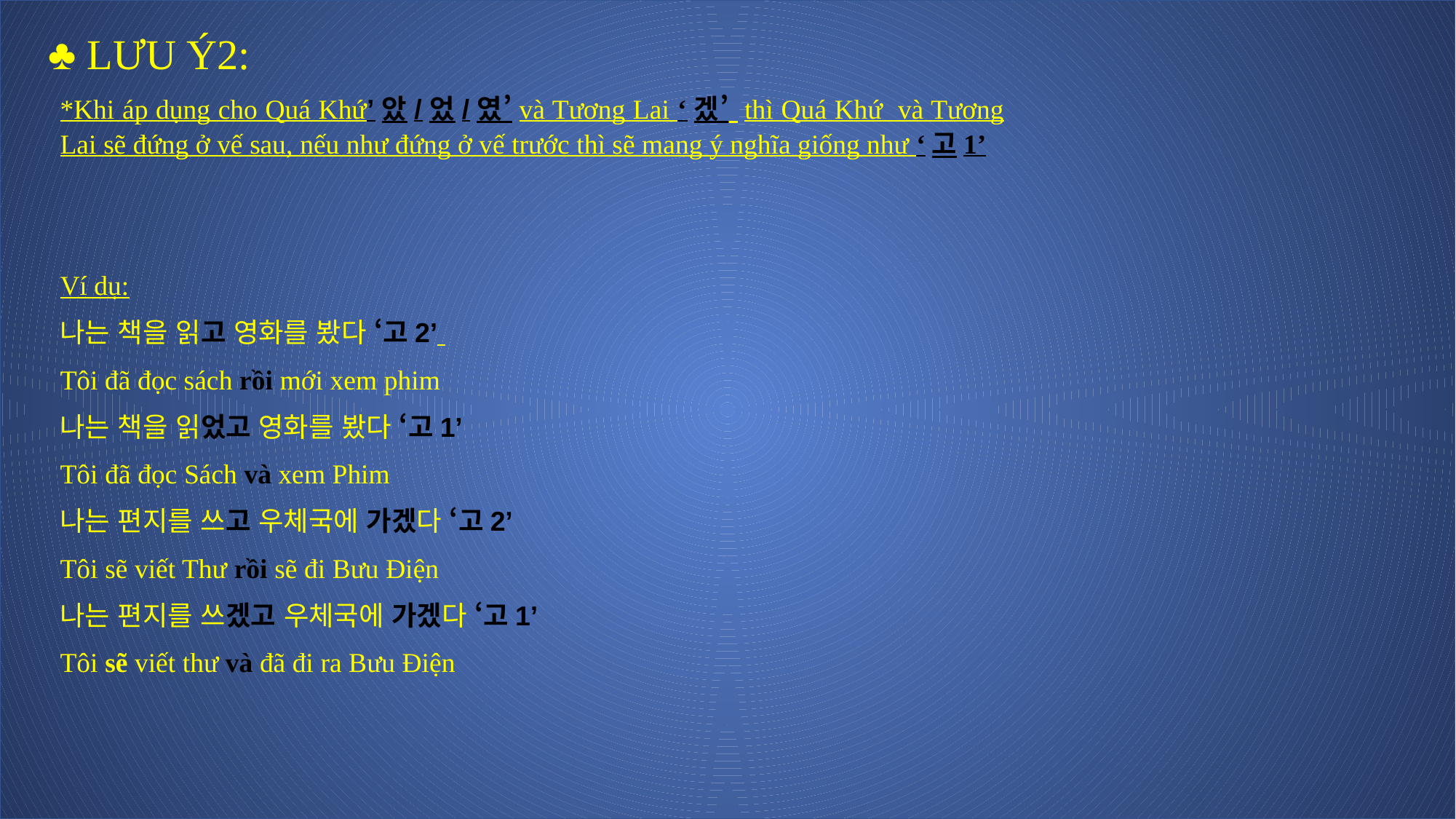

♣ LƯU Ý2:
*Khi áp dụng cho Quá Khứ’았/었/였’và Tương Lai ‘겠’ thì Quá Khứ  và Tương Lai sẽ đứng ở vế sau, nếu như đứng ở vế trước thì sẽ mang ý nghĩa giống như ‘고1’

Ví dụ:
나는 책을 읽고 영화를 봤다 ‘고2’
Tôi đã đọc sách rồi mới xem phim
나는 책을 읽었고 영화를 봤다 ‘고1’
Tôi đã đọc Sách và xem Phim
나는 편지를 쓰고 우체국에 가겠다 ‘고2’
Tôi sẽ viết Thư rồi sẽ đi Bưu Điện
나는 편지를 쓰겠고 우체국에 가겠다 ‘고1’
Tôi sẽ viết thư và đã đi ra Bưu Điện